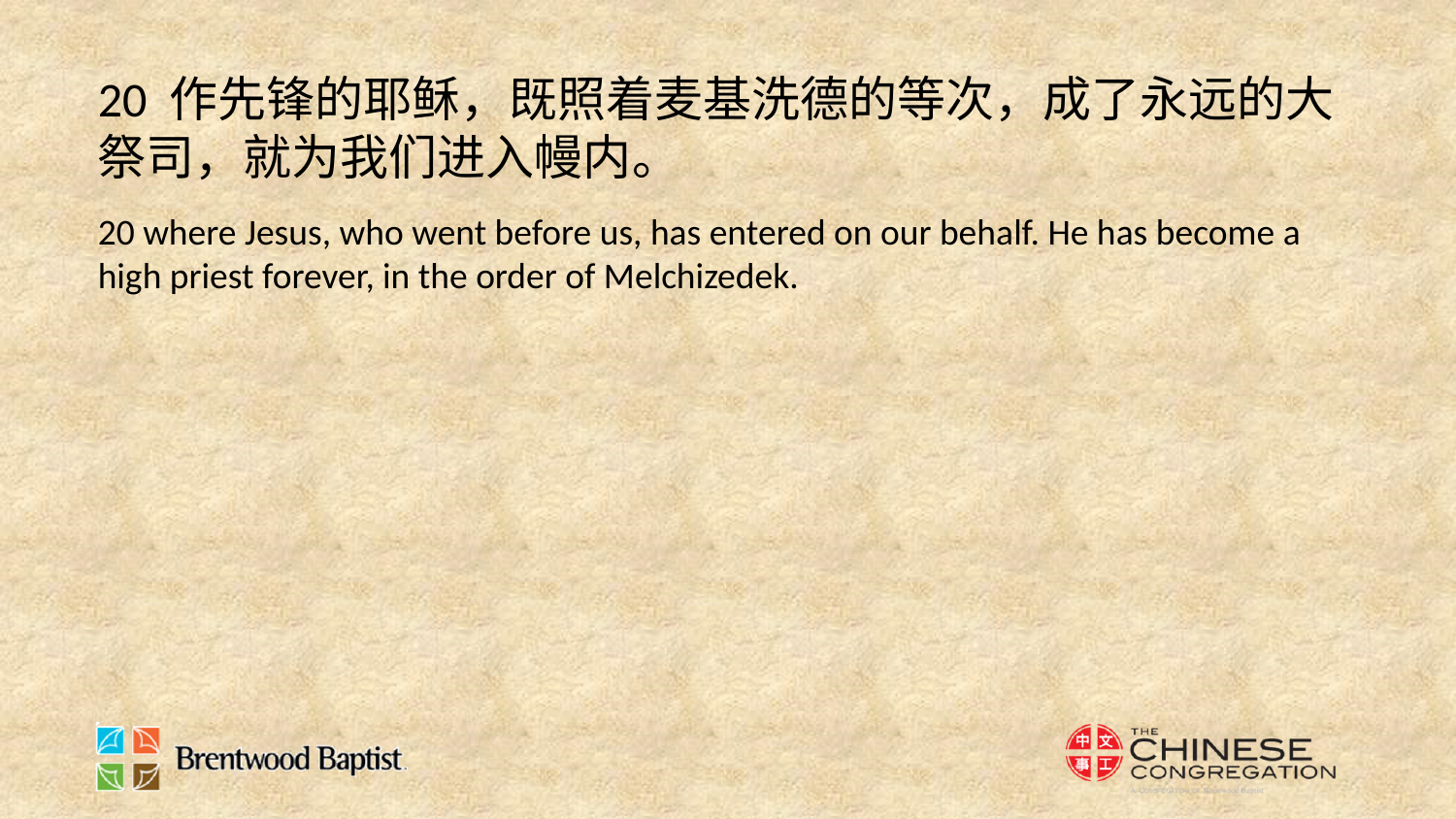

20 作先锋的耶稣，既照着麦基洗德的等次，成了永远的大祭司，就为我们进入幔内。

20 where Jesus, who went before us, has entered on our behalf. He has become a high priest forever, in the order of Melchizedek.